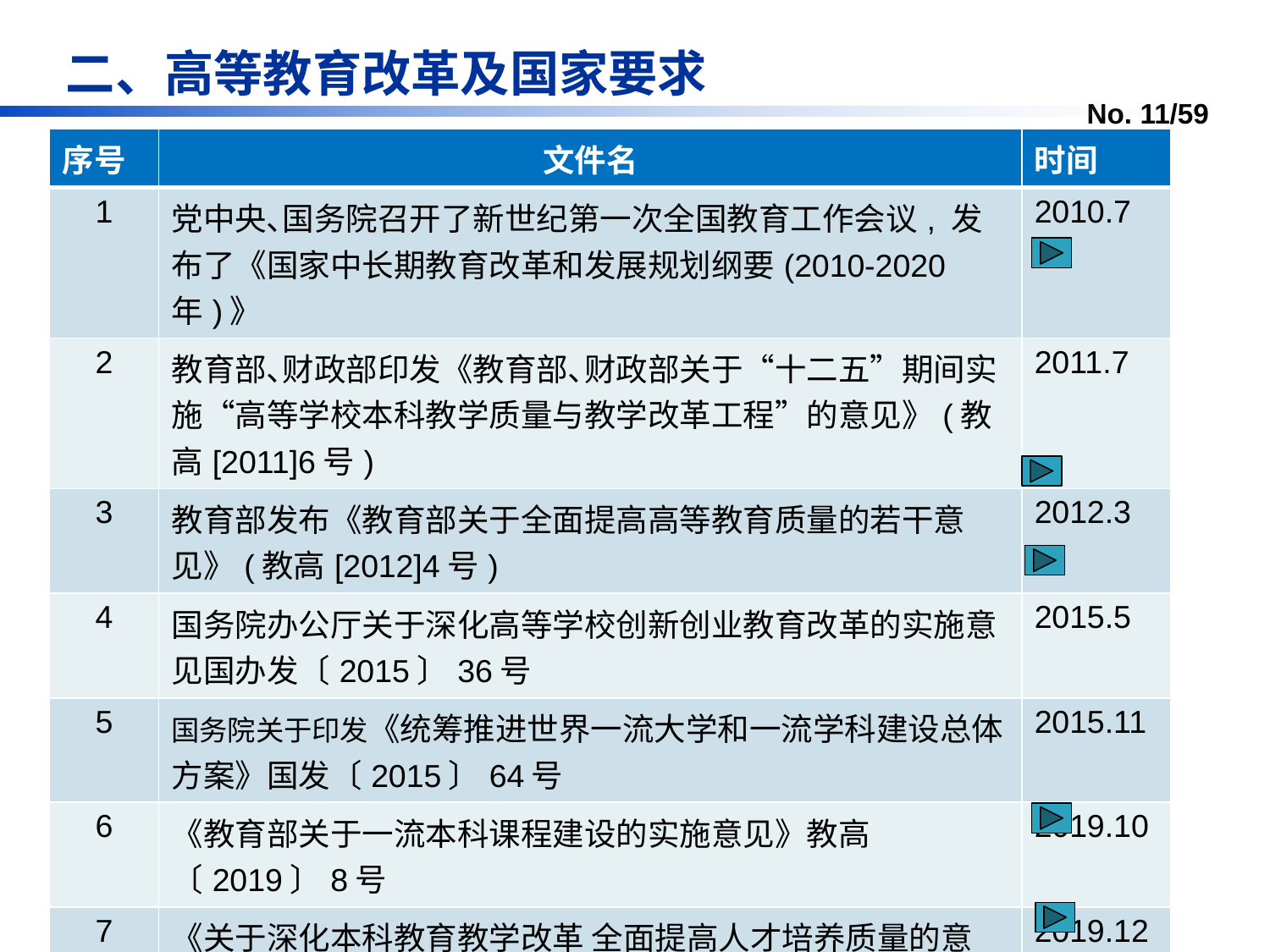

二、高等教育改革及国家要求
| 序号 | 文件名 | 时间 |
| --- | --- | --- |
| 1 | 党中央､国务院召开了新世纪第一次全国教育工作会议, 发布了《国家中长期教育改革和发展规划纲要(2010-2020年)》 | 2010.7 |
| 2 | 教育部､财政部印发《教育部､财政部关于“十二五”期间实施“高等学校本科教学质量与教学改革工程”的意见》(教高[2011]6号) | 2011.7 |
| 3 | 教育部发布《教育部关于全面提高高等教育质量的若干意见》(教高[2012]4号) | 2012.3 |
| 4 | 国务院办公厅关于深化高等学校创新创业教育改革的实施意见国办发〔2015〕36号 | 2015.5 |
| 5 | 国务院关于印发《统筹推进世界一流大学和一流学科建设总体方案》国发〔2015〕64号 | 2015.11 |
| 6 | 《教育部关于一流本科课程建设的实施意见》教高〔2019〕8号 | 2019.10 |
| 7 | 《关于深化本科教育教学改革 全面提高人才培养质量的意见》教高〔2019〕6号 | 2019.12 |
| 8 | 国务院印发《深化新时代教育评价改革总体方案》 | 2020.10 |